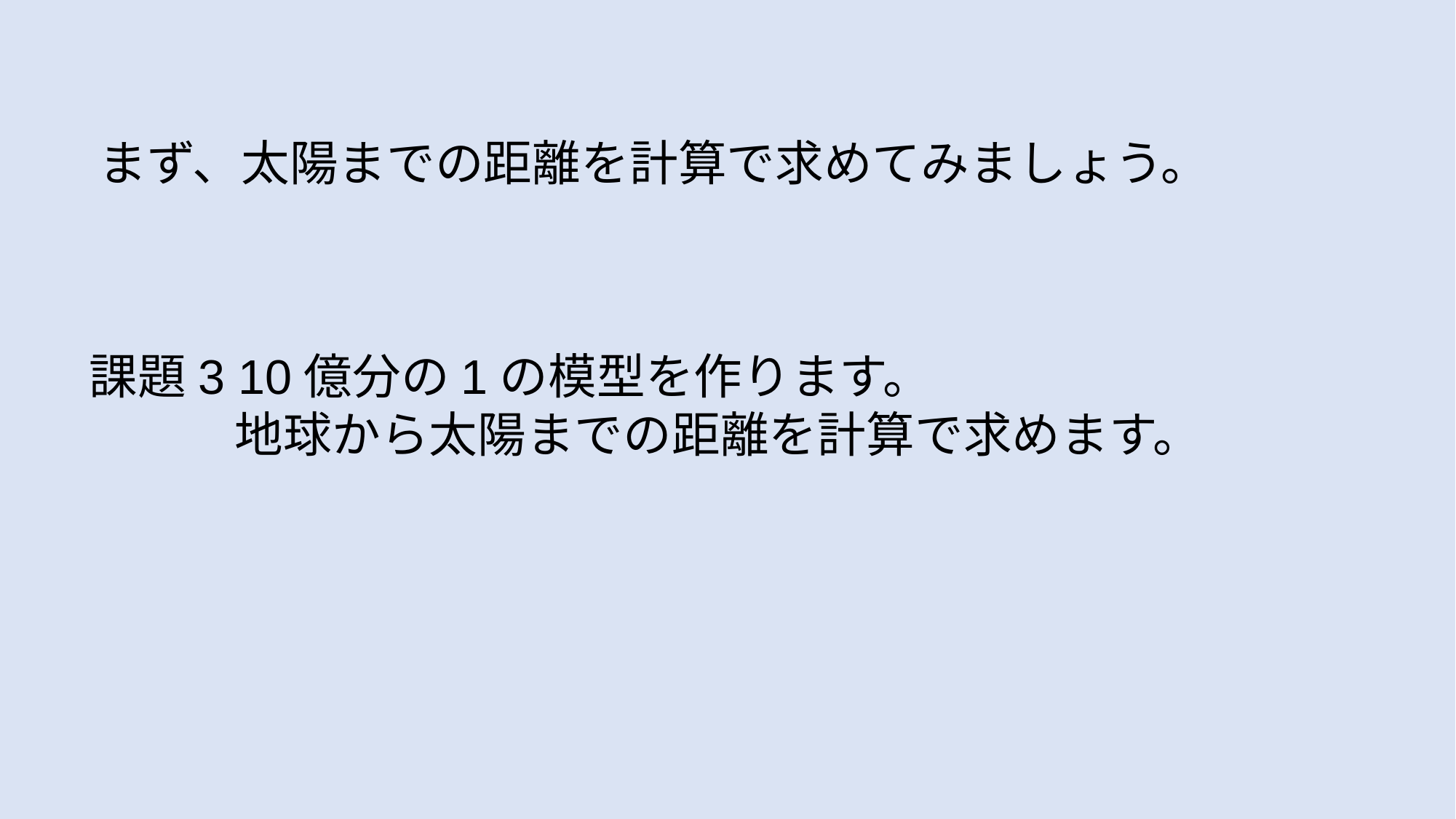

まず、太陽までの距離を計算で求めてみましょう。
課題3 10億分の1の模型を作ります。
　　　地球から太陽までの距離を計算で求めます。